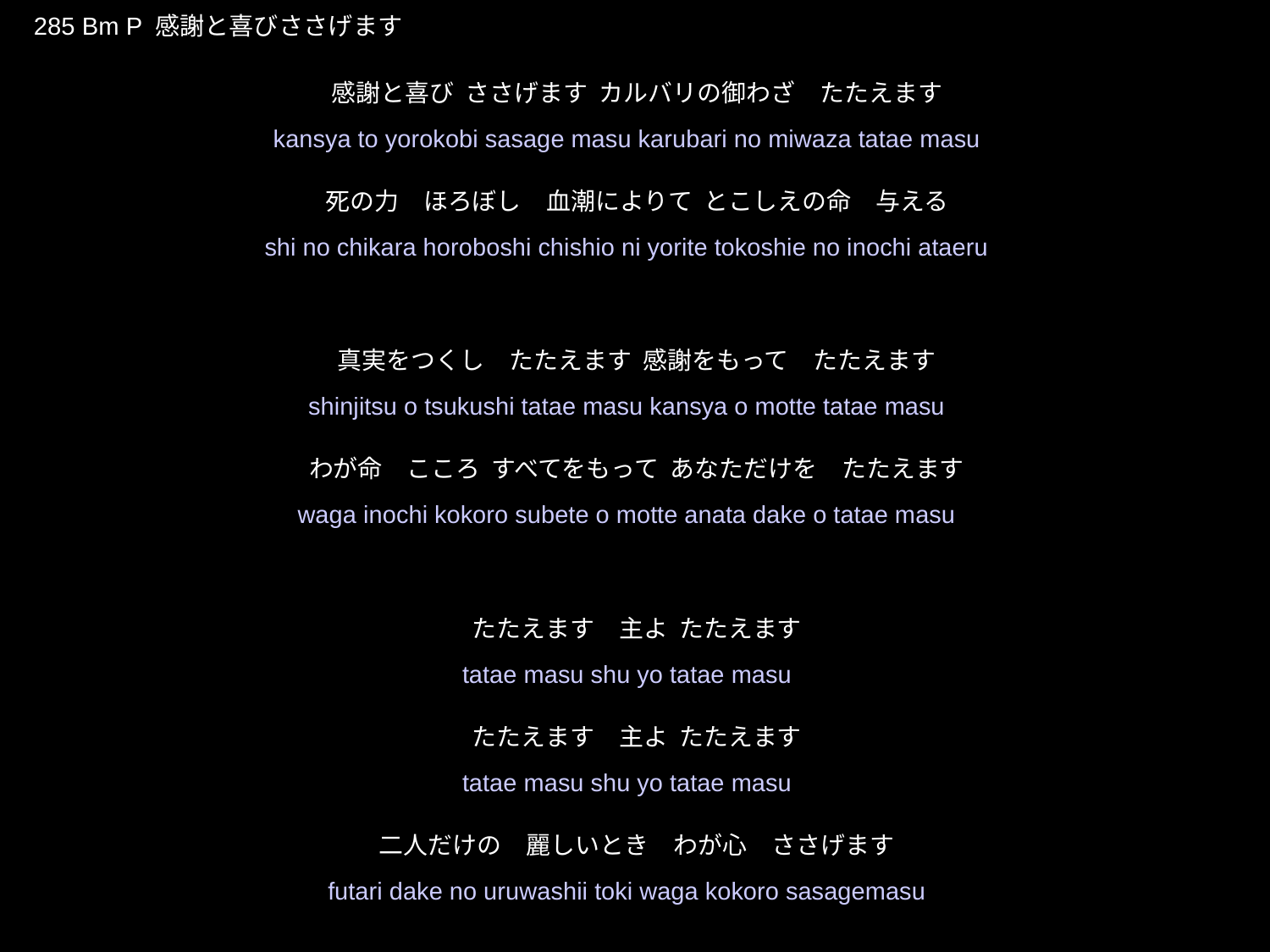

かんしゃとよろこびささげます
★P
285 Bm P 感謝と喜びささげます
感謝と喜び  ささげます  カルバリの御わざ　たたえます
死の力　ほろぼし　血潮によりて  とこしえの命　与える
真実をつくし　たたえます  感謝をもって　たたえます
わが命　こころ  すべてをもって  あなただけを　たたえます
たたえます　主よ  たたえます
たたえます　主よ  たたえます
二人だけの　麗しいとき　わが心　ささげます
★２
kansya to yorokobi sasage masu karubari no miwaza tatae masu
shi no chikara horoboshi chishio ni yorite tokoshie no inochi ataeru
shinjitsu o tsukushi tatae masu kansya o motte tatae masu
waga inochi kokoro subete o motte anata dake o tatae masu
tatae masu shu yo tatae masu
tatae masu shu yo tatae masu
futari dake no uruwashii toki waga kokoro sasagemasu